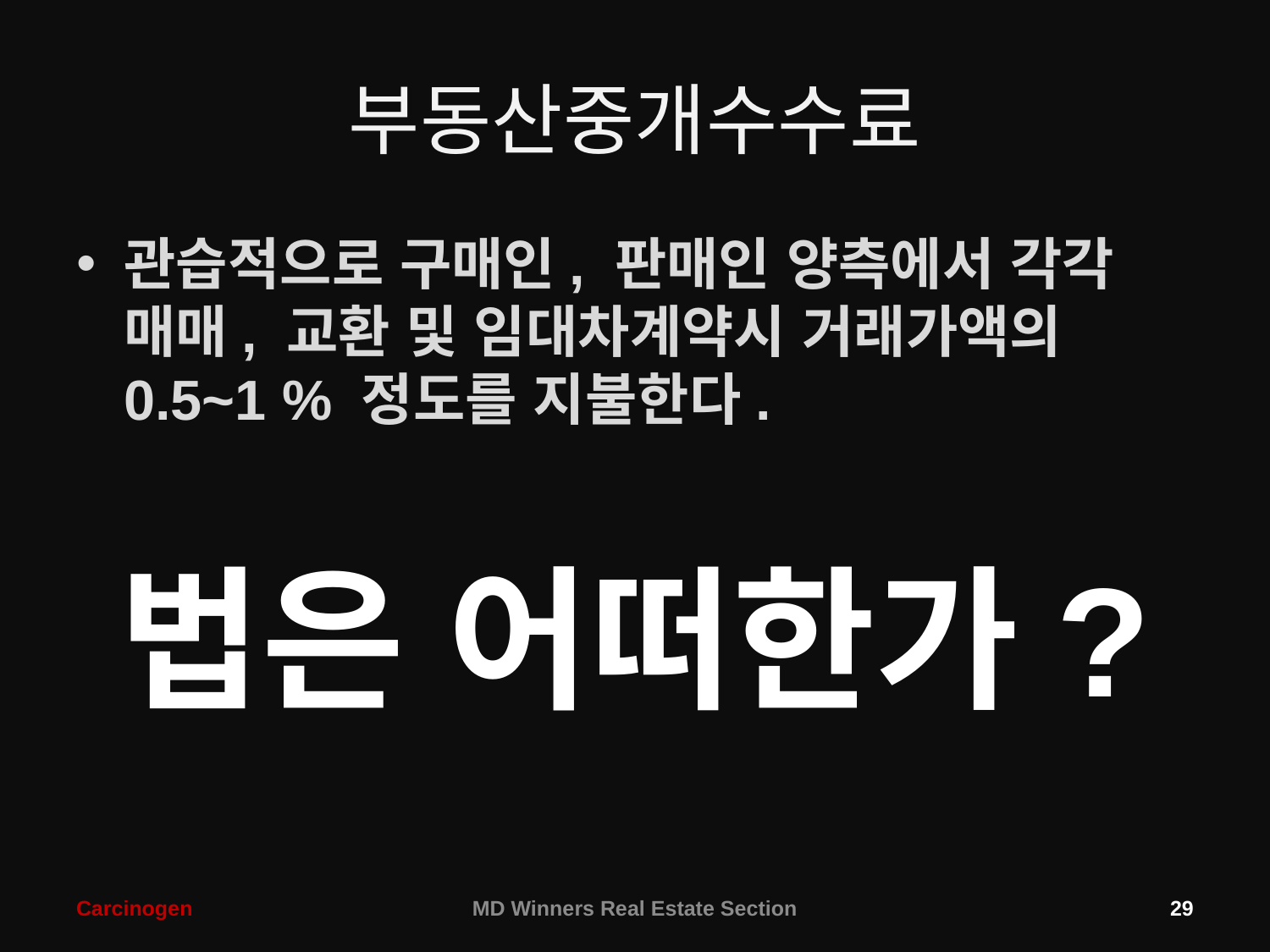

# 부동산중개수수료
관습적으로 구매인, 판매인 양측에서 각각 매매, 교환 및 임대차계약시 거래가액의 0.5~1 % 정도를 지불한다.

법은 어떠한가?
Carcinogen
MD Winners Real Estate Section
29